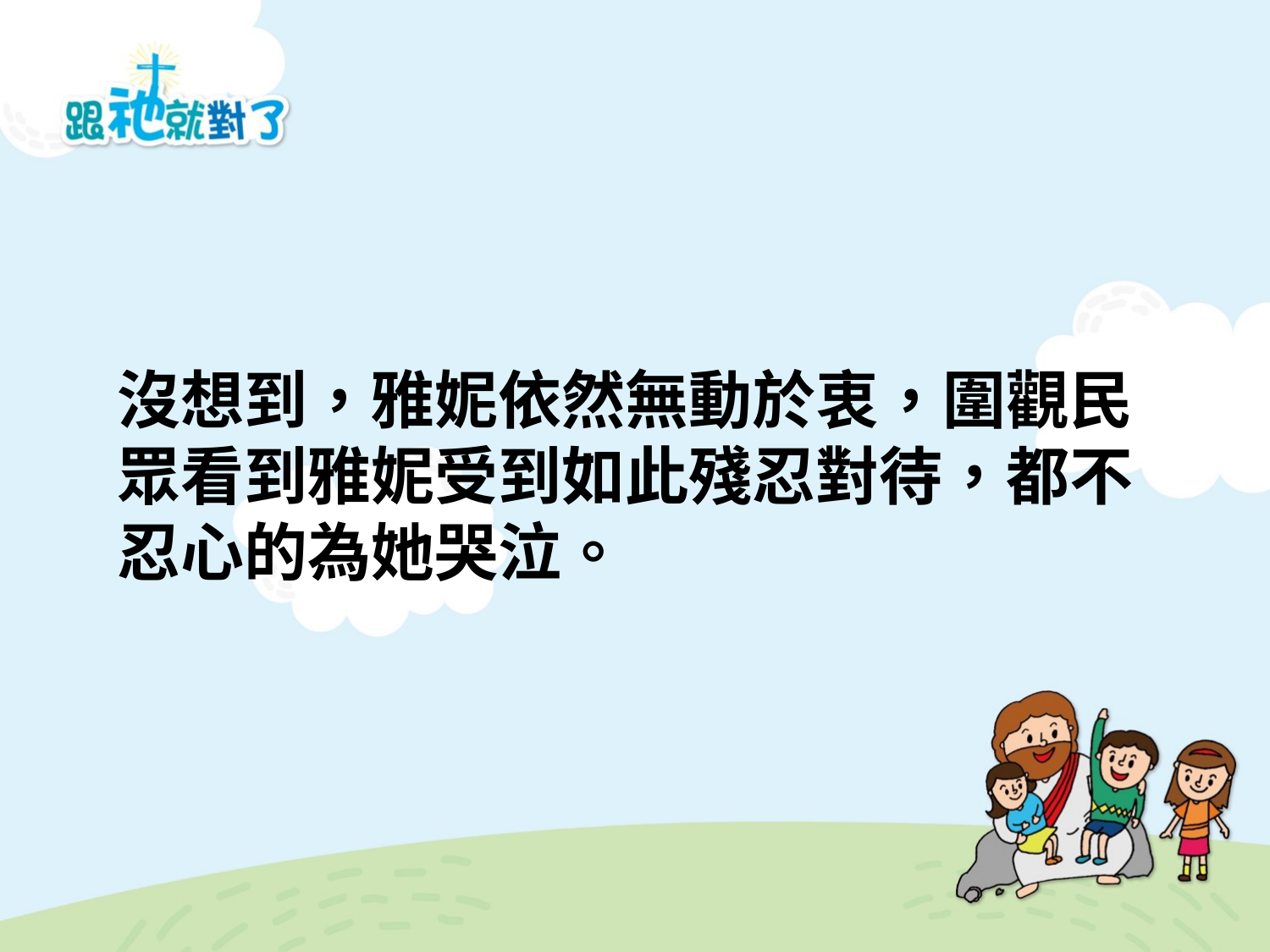

沒想到，雅妮依然無動於衷，圍觀民眾看到雅妮受到如此殘忍對待，都不忍心的為她哭泣。